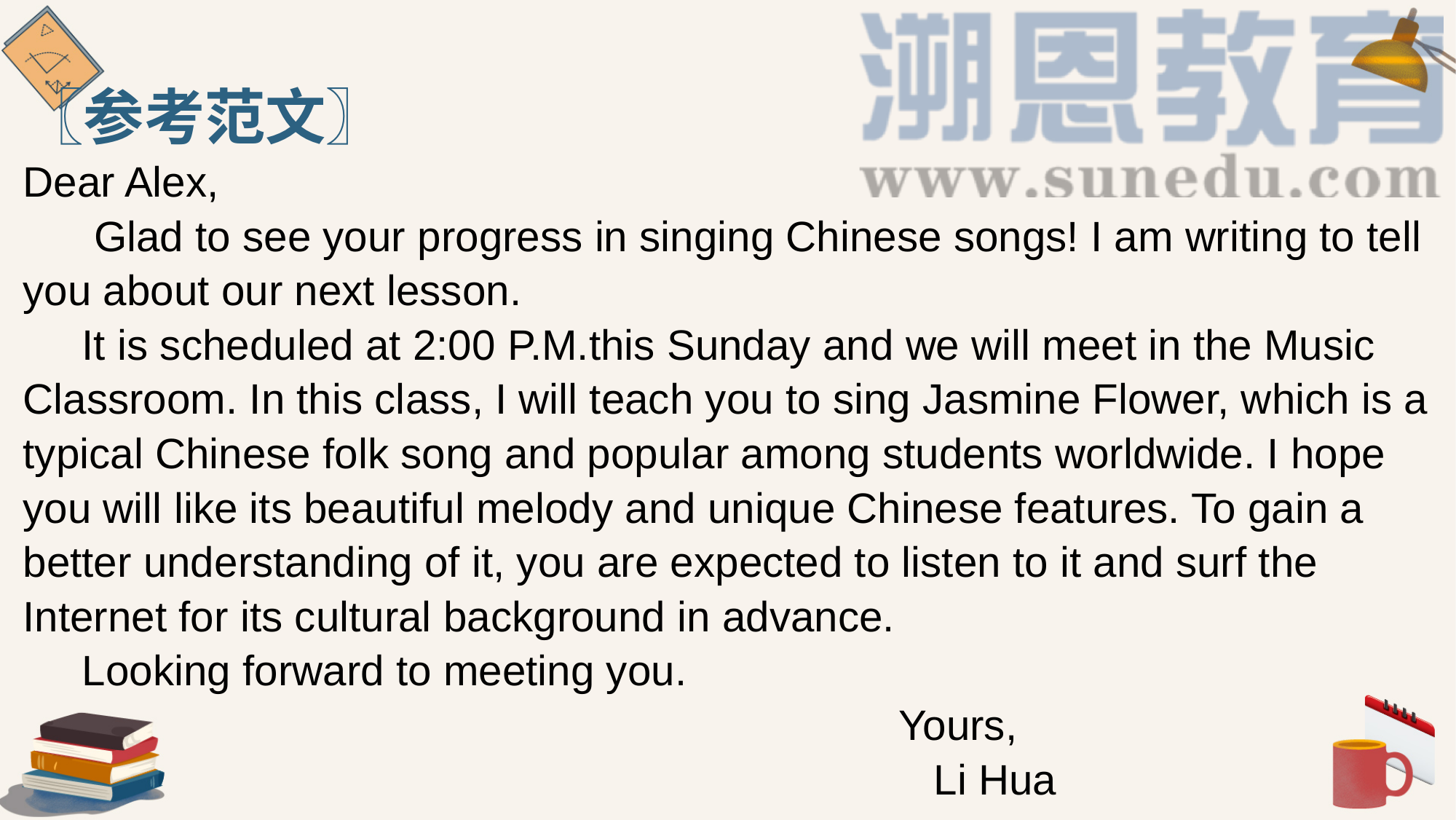

〖参考范文〗
Dear Alex,
      Glad to see your progress in singing Chinese songs! I am writing to tell you about our next lesson.
     It is scheduled at 2:00 P.M.this Sunday and we will meet in the Music Classroom. In this class, I will teach you to sing Jasmine Flower, which is a typical Chinese folk song and popular among students worldwide. I hope you will like its beautiful melody and unique Chinese features. To gain a better understanding of it, you are expected to listen to it and surf the Internet for its cultural background in advance.
     Looking forward to meeting you.
                                                                          Yours,
                                                                             Li Hua